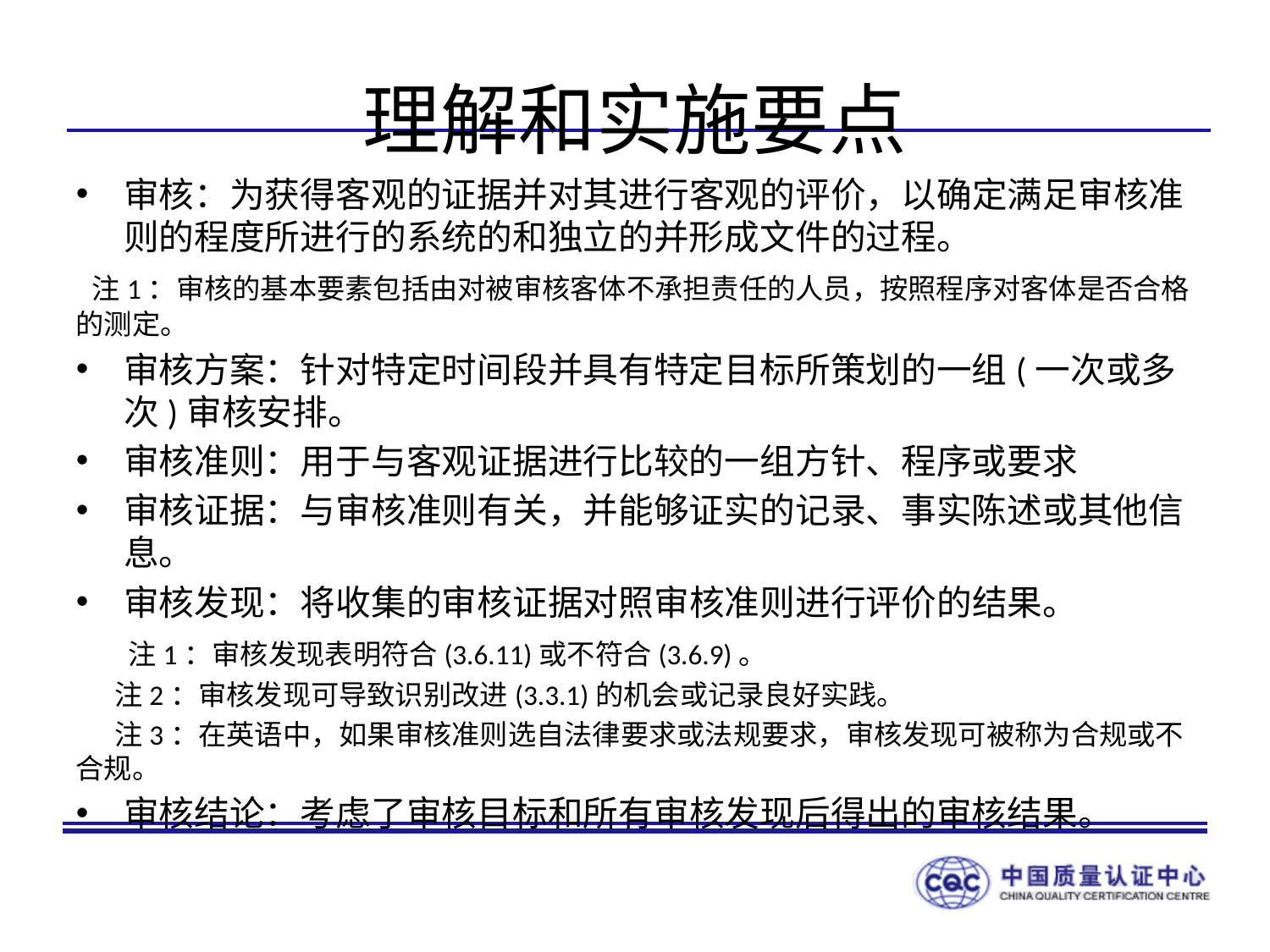

# 理解和实施要点
审核：为获得客观的证据并对其进行客观的评价，以确定满足审核准则的程度所进行的系统的和独立的并形成文件的过程。
 注1：审核的基本要素包括由对被审核客体不承担责任的人员，按照程序对客体是否合格的测定。
审核方案：针对特定时间段并具有特定目标所策划的一组(一次或多次)审核安排。
审核准则：用于与客观证据进行比较的一组方针、程序或要求
审核证据：与审核准则有关，并能够证实的记录、事实陈述或其他信息。
审核发现：将收集的审核证据对照审核准则进行评价的结果。
      注1：审核发现表明符合(3.6.11)或不符合(3.6.9)。
     注2：审核发现可导致识别改进(3.3.1)的机会或记录良好实践。
     注3：在英语中，如果审核准则选自法律要求或法规要求，审核发现可被称为合规或不合规。
审核结论：考虑了审核目标和所有审核发现后得出的审核结果。

228